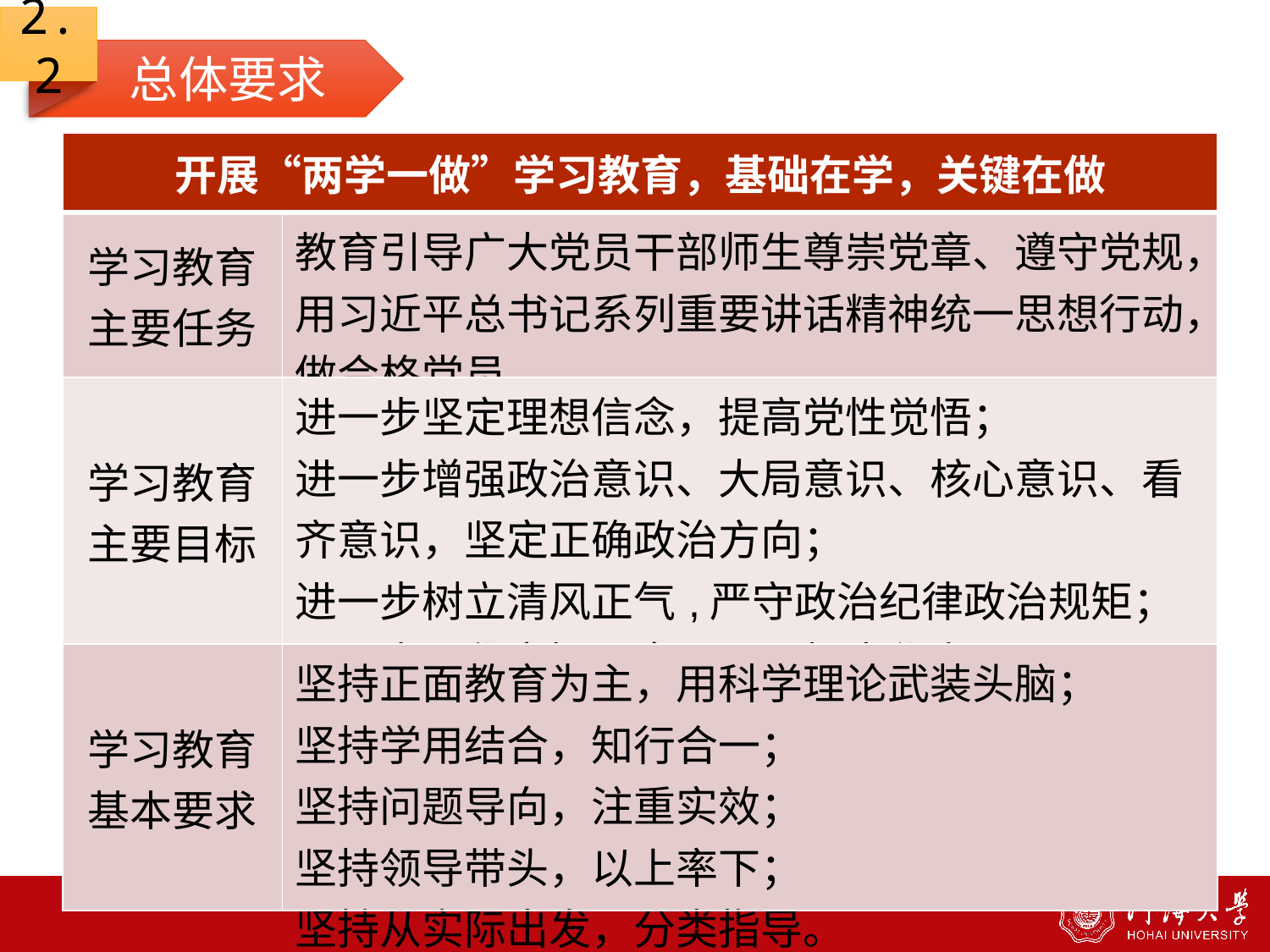

2.2

总体要求

二、开展“两学一做”，推进思想建党落地生根
| 开展“两学一做”学习教育，基础在学，关键在做 |  |
| --- | --- |
| 学习教育主要任务 | 教育引导广大党员干部师生尊崇党章、遵守党规，用习近平总书记系列重要讲话精神统一思想行动，做合格党员。 |
| 学习教育主要目标 | 进一步坚定理想信念，提高党性觉悟； 进一步增强政治意识、大局意识、核心意识、看齐意识，坚定正确政治方向； 进一步树立清风正气,严守政治纪律政治规矩； 进一步强化宗旨观念，勇于担当作为。 |
| 学习教育基本要求 | 坚持正面教育为主，用科学理论武装头脑； 坚持学用结合，知行合一； 坚持问题导向，注重实效； 坚持领导带头，以上率下； 坚持从实际出发，分类指导。 |